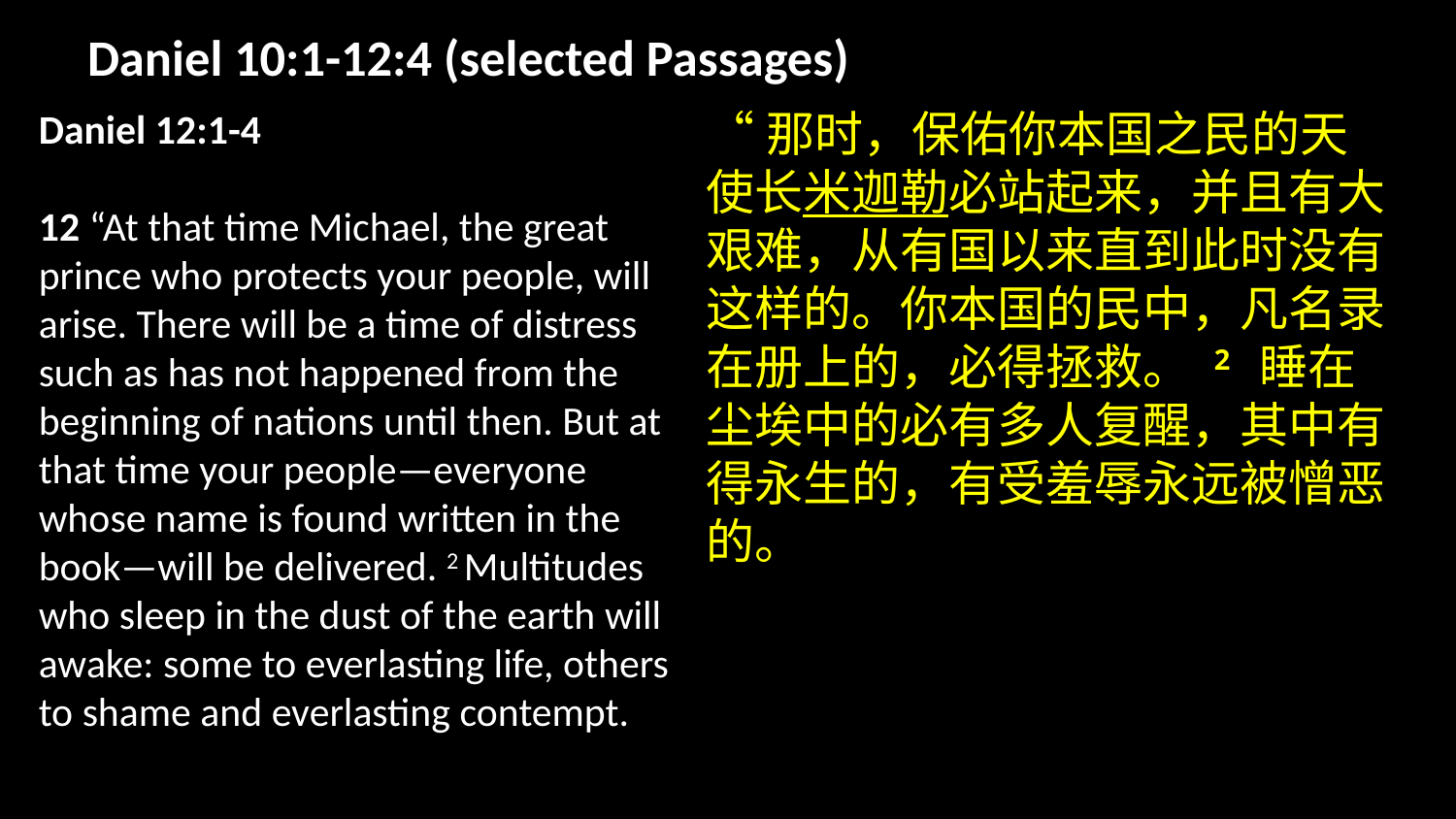

# Daniel 10:1-12:4 (selected Passages)
Daniel 12:1-4

12 “At that time Michael, the great prince who protects your people, will arise. There will be a time of distress such as has not happened from the beginning of nations until then. But at that time your people—everyone whose name is found written in the book—will be delivered. 2 Multitudes who sleep in the dust of the earth will awake: some to everlasting life, others to shame and everlasting contempt.
“那时，保佑你本国之民的天使长米迦勒必站起来，并且有大艰难，从有国以来直到此时没有这样的。你本国的民中，凡名录在册上的，必得拯救。 2 睡在尘埃中的必有多人复醒，其中有得永生的，有受羞辱永远被憎恶的。